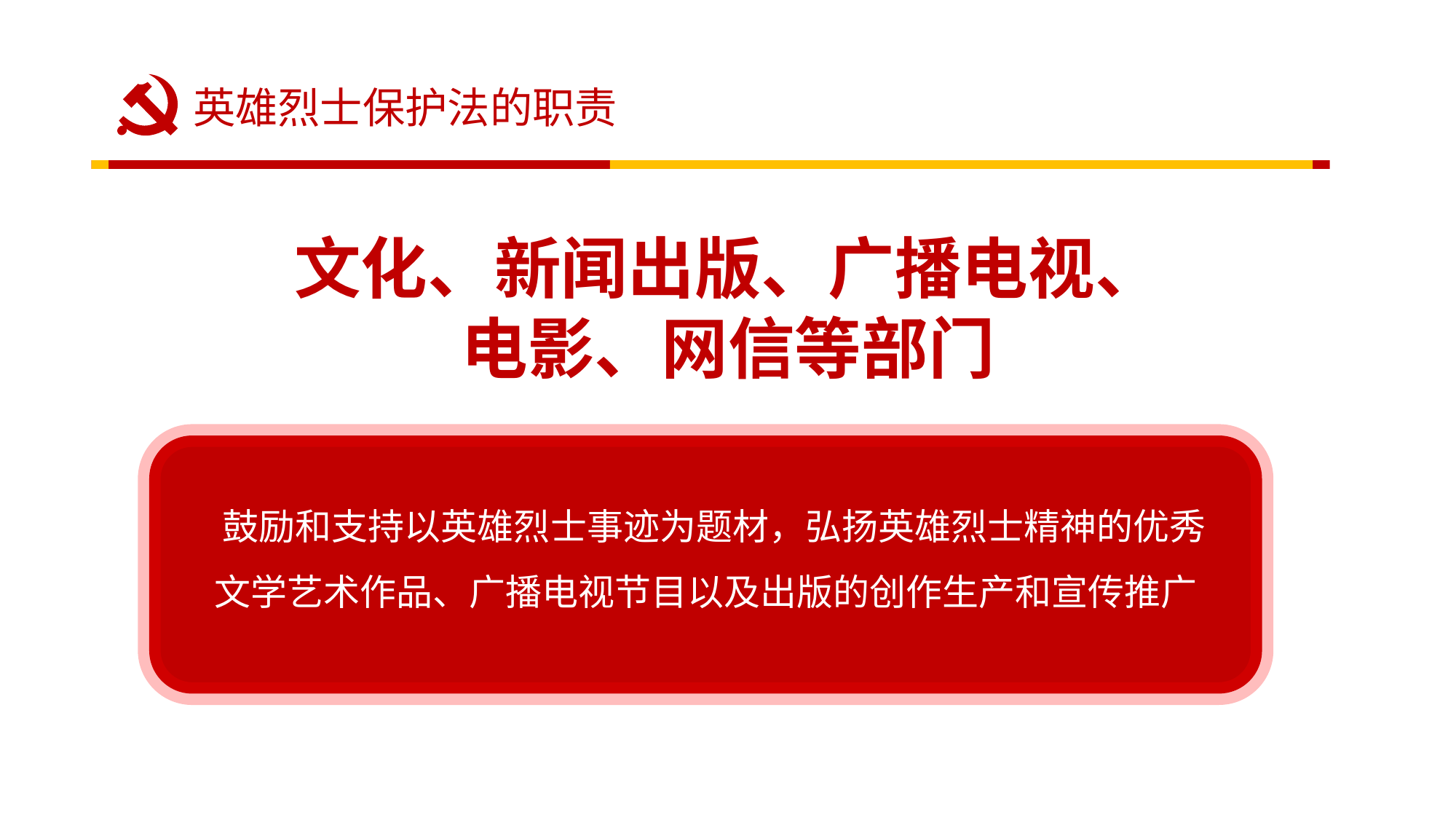

英雄烈士保护法的职责
文化、新闻出版、广播电视、电影、网信等部门

 鼓励和支持以英雄烈士事迹为题材，弘扬英雄烈士精神的优秀文学艺术作品、广播电视节目以及出版的创作生产和宣传推广
延时符